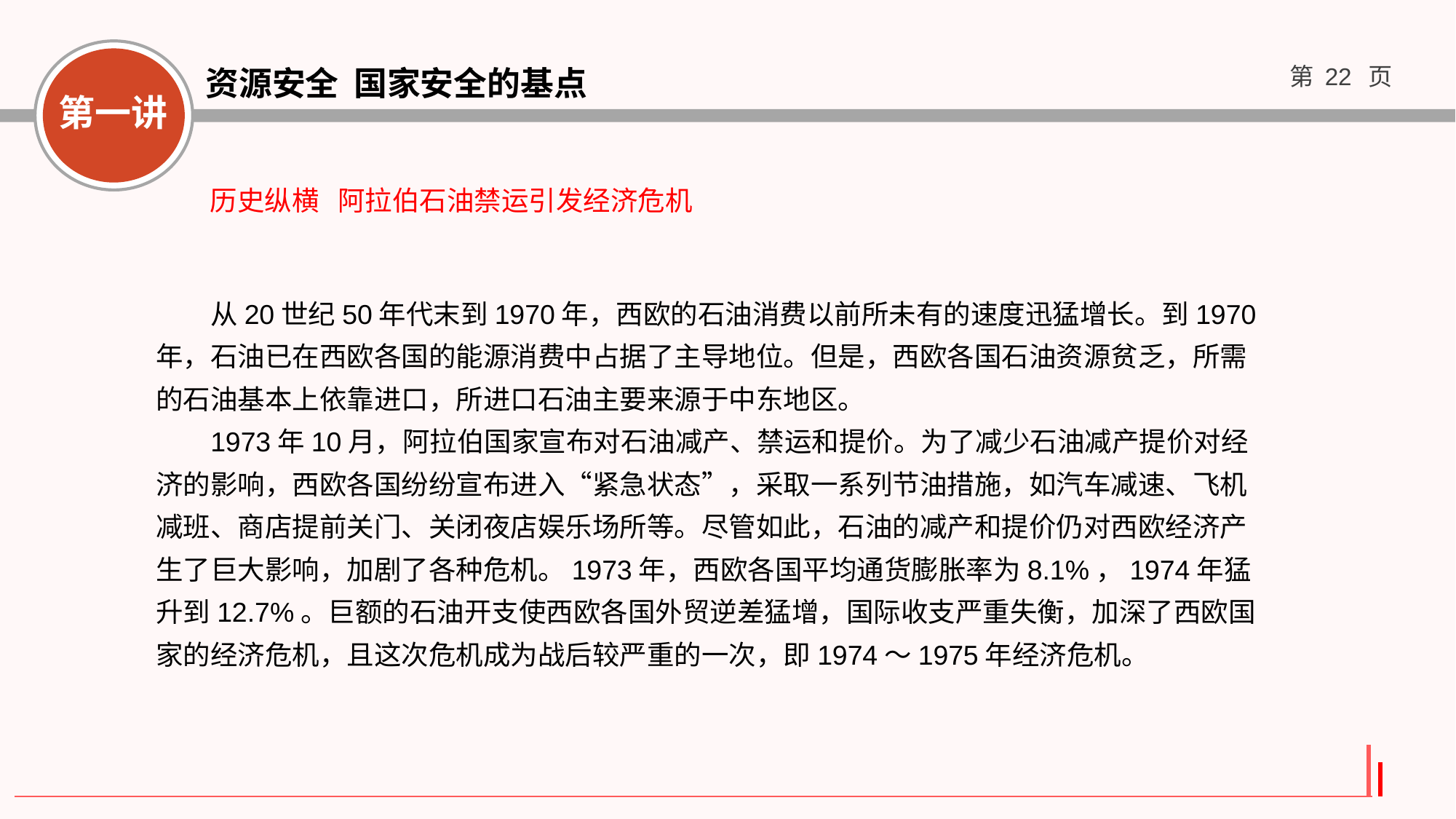

历史纵横   阿拉伯石油禁运引发经济危机
从20世纪50年代末到1970年，西欧的石油消费以前所未有的速度迅猛增长。到1970年，石油已在西欧各国的能源消费中占据了主导地位。但是，西欧各国石油资源贫乏，所需的石油基本上依靠进口，所进口石油主要来源于中东地区。
1973年10月，阿拉伯国家宣布对石油减产、禁运和提价。为了减少石油减产提价对经济的影响，西欧各国纷纷宣布进入“紧急状态”，采取一系列节油措施，如汽车减速、飞机减班、商店提前关门、关闭夜店娱乐场所等。尽管如此，石油的减产和提价仍对西欧经济产生了巨大影响，加剧了各种危机。1973年，西欧各国平均通货膨胀率为8.1%，1974年猛升到12.7%。巨额的石油开支使西欧各国外贸逆差猛增，国际收支严重失衡，加深了西欧国家的经济危机，且这次危机成为战后较严重的一次，即1974～1975年经济危机。